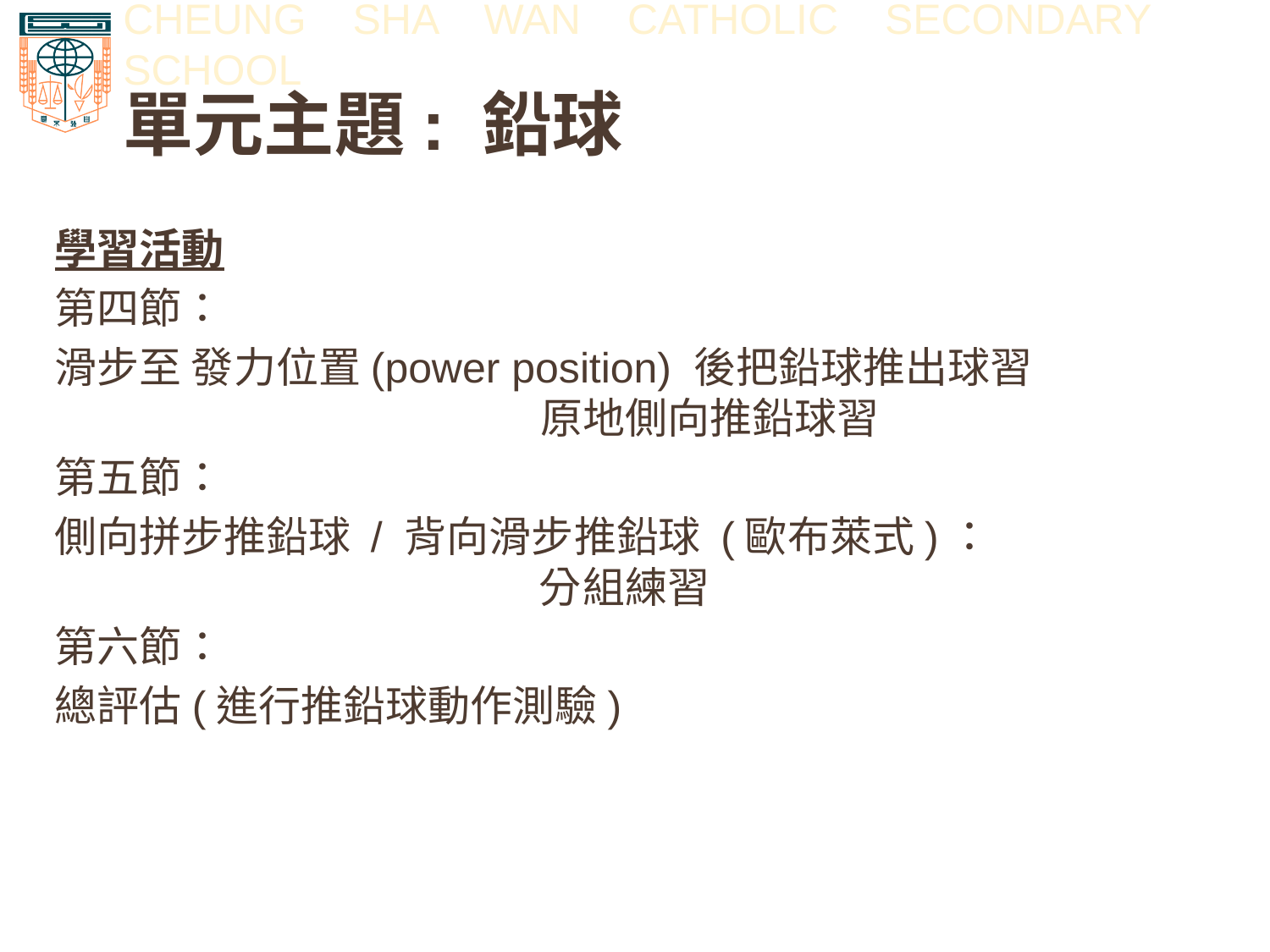

# 單元主題: 鉛球
學習活動
第四節：
滑步至 發力位置(power position) 後把鉛球推出球習                                                                         原地側向推鉛球習
第五節：
側向拼步推鉛球 / 背向滑步推鉛球 (歐布萊式)：                                                                             分組練習
第六節：
總評估(進行推鉛球動作測驗)